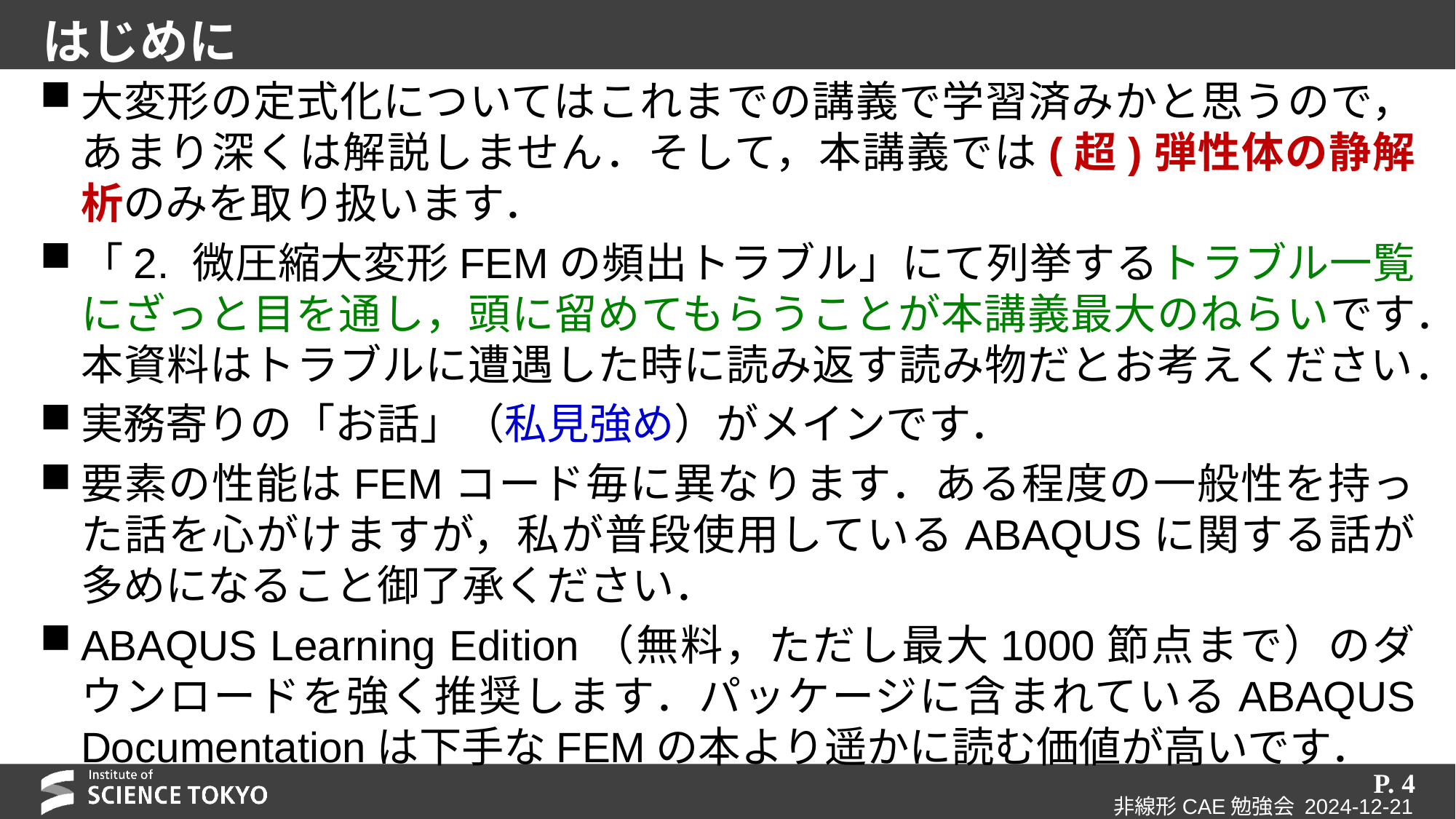

# はじめに
大変形の定式化についてはこれまでの講義で学習済みかと思うので，あまり深くは解説しません．そして，本講義では(超)弾性体の静解析のみを取り扱います．
「2. 微圧縮大変形FEMの頻出トラブル」にて列挙するトラブル一覧にざっと目を通し，頭に留めてもらうことが本講義最大のねらいです．本資料はトラブルに遭遇した時に読み返す読み物だとお考えください．
実務寄りの「お話」（私見強め）がメインです．
要素の性能はFEMコード毎に異なります．ある程度の一般性を持った話を心がけますが，私が普段使用しているABAQUSに関する話が多めになること御了承ください．
ABAQUS Learning Edition（無料，ただし最大1000節点まで）のダウンロードを強く推奨します．パッケージに含まれているABAQUS Documentationは下手なFEMの本より遥かに読む価値が高いです．

P. 4